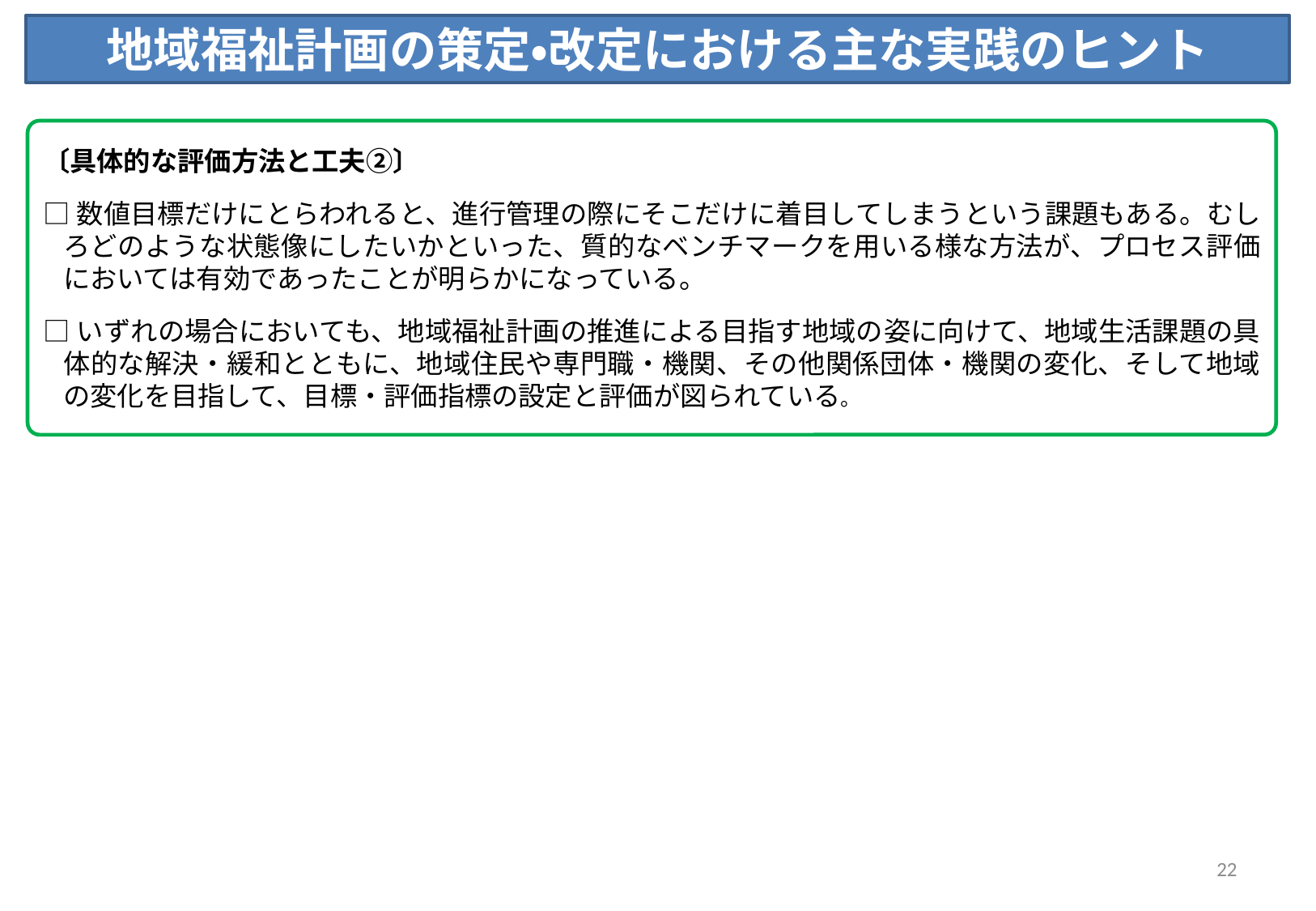

地域福祉計画の策定・改定における主な実践のヒント
〔具体的な評価方法と工夫②〕
□数値目標だけにとらわれると、進行管理の際にそこだけに着目してしまうという課題もある。むしろどのような状態像にしたいかといった、質的なベンチマークを用いる様な方法が、プロセス評価においては有効であったことが明らかになっている。
□いずれの場合においても、地域福祉計画の推進による目指す地域の姿に向けて、地域生活課題の具体的な解決・緩和とともに、地域住民や専門職・機関、その他関係団体・機関の変化、そして地域の変化を目指して、目標・評価指標の設定と評価が図られている。

22